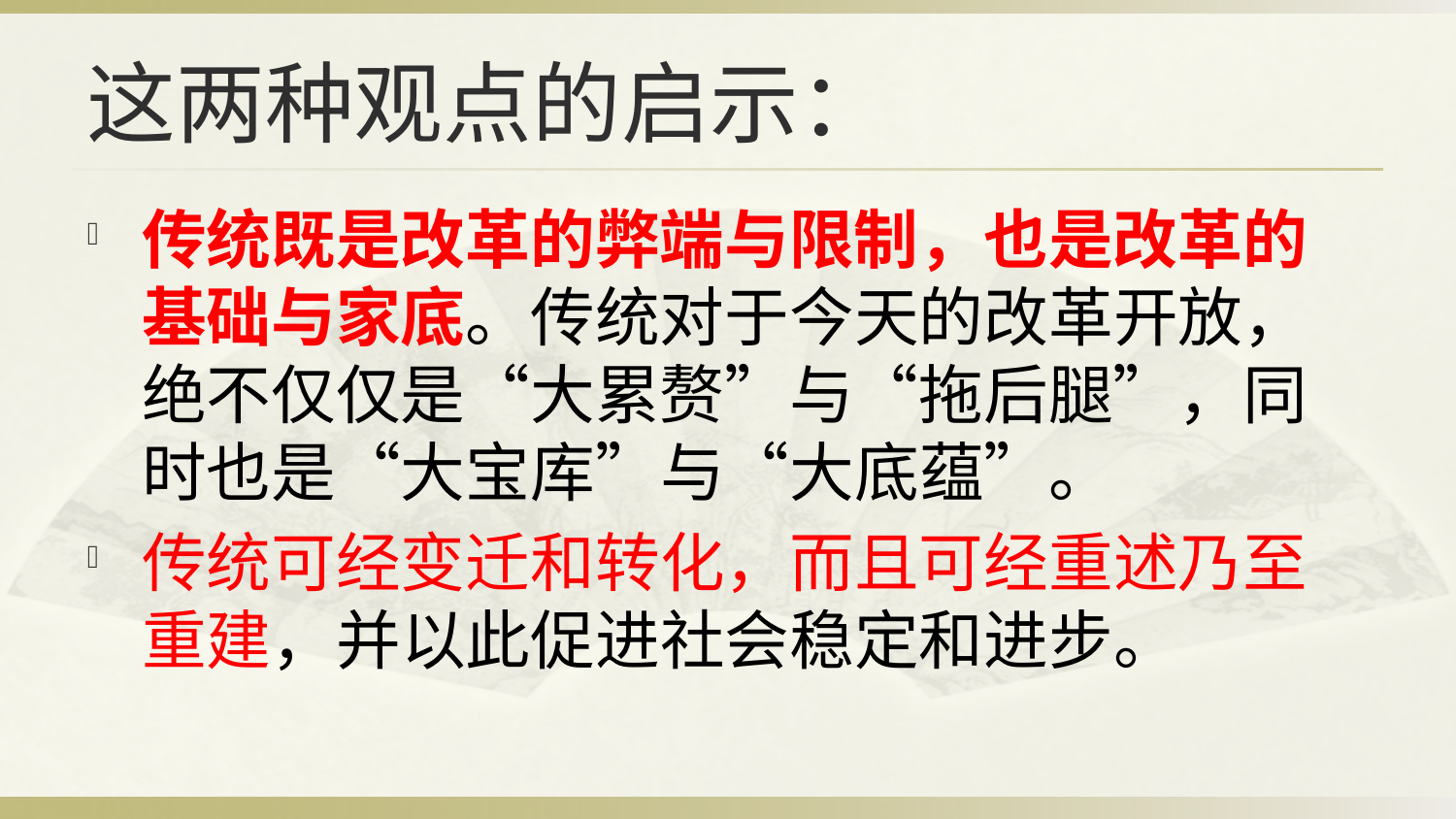

# 这两种观点的启示：
传统既是改革的弊端与限制，也是改革的基础与家底。传统对于今天的改革开放，绝不仅仅是“大累赘”与“拖后腿”，同时也是“大宝库”与“大底蕴”。
传统可经变迁和转化，而且可经重述乃至重建，并以此促进社会稳定和进步。